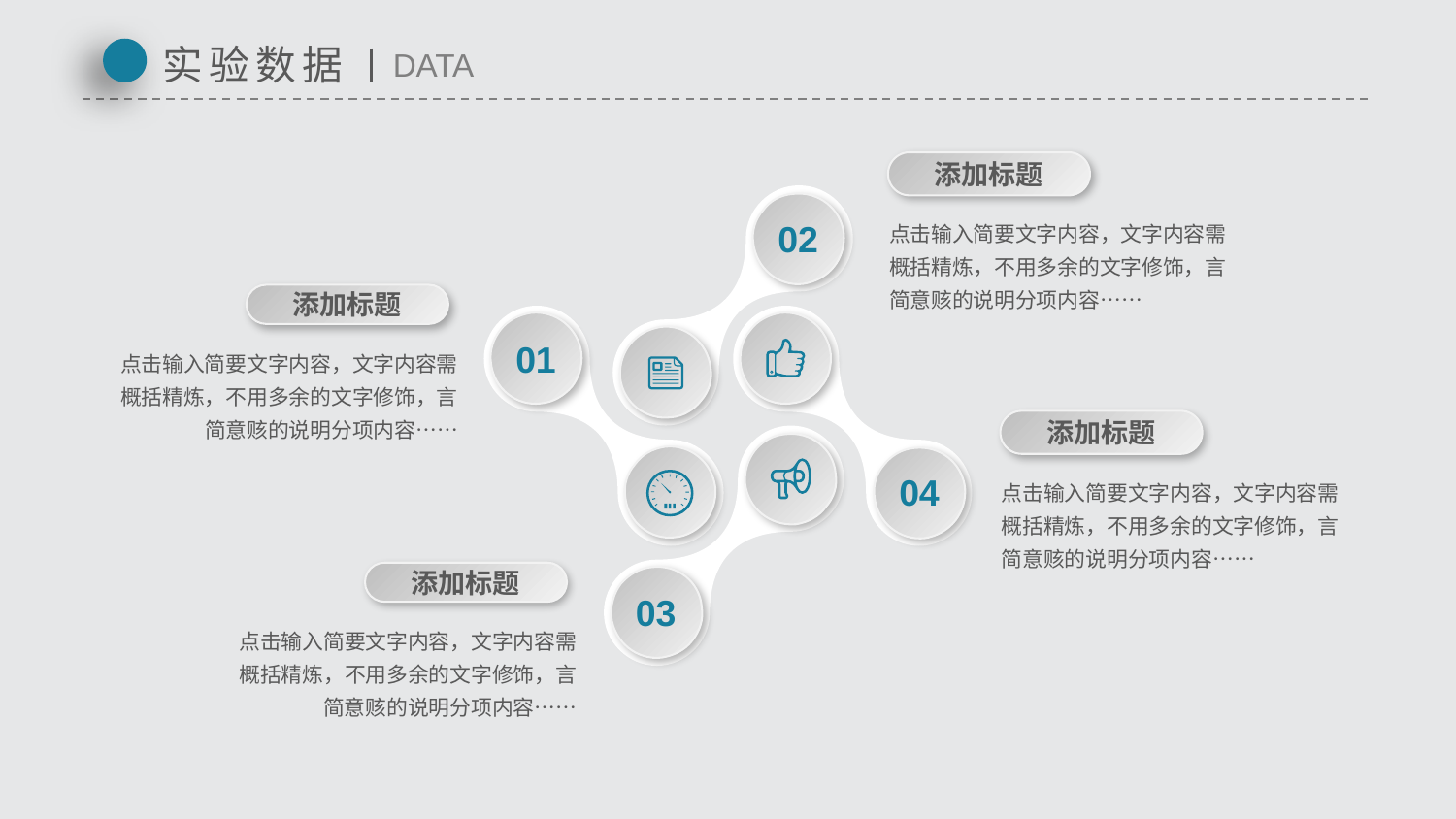

实验数据
DATA

添加标题

02
点击输入简要文字内容，文字内容需概括精炼，不用多余的文字修饰，言简意赅的说明分项内容……
添加标题

01

点击输入简要文字内容，文字内容需概括精炼，不用多余的文字修饰，言简意赅的说明分项内容……

添加标题

04

点击输入简要文字内容，文字内容需概括精炼，不用多余的文字修饰，言简意赅的说明分项内容……
添加标题

03
点击输入简要文字内容，文字内容需概括精炼，不用多余的文字修饰，言简意赅的说明分项内容……